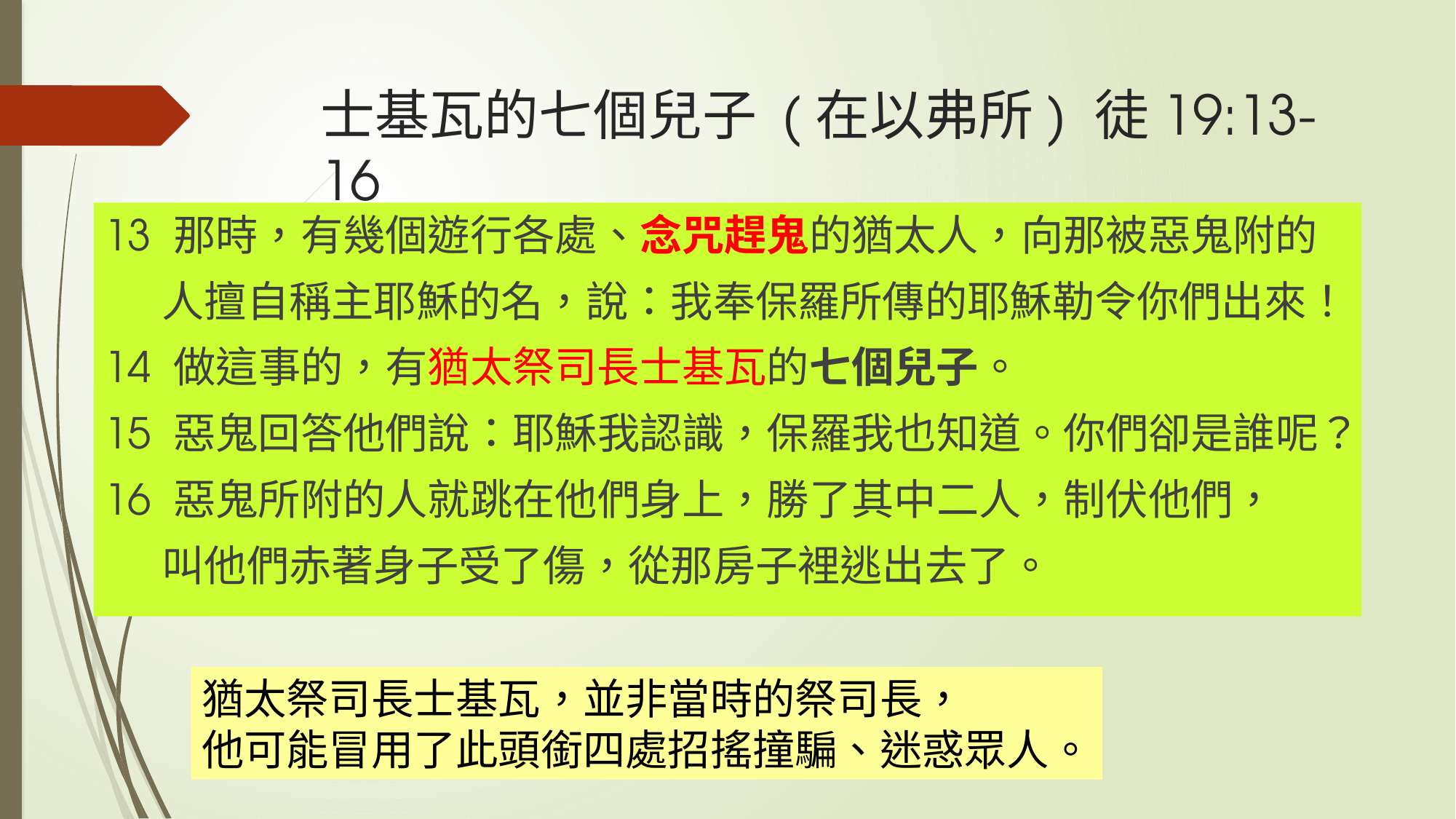

# 士基瓦的七個兒子 (在以弗所) 徒19:13-16
13 那時，有幾個遊行各處、念咒趕鬼的猶太人，向那被惡鬼附的
     人擅自稱主耶穌的名，說：我奉保羅所傳的耶穌勒令你們出來！
14 做這事的，有猶太祭司長士基瓦的七個兒子。
15 惡鬼回答他們說：耶穌我認識，保羅我也知道。你們卻是誰呢？
16 惡鬼所附的人就跳在他們身上，勝了其中二人，制伏他們，
     叫他們赤著身子受了傷，從那房子裡逃出去了。
猶太祭司長士基瓦，並非當時的祭司長，
他可能冒用了此頭銜四處招搖撞騙、迷惑眾人。